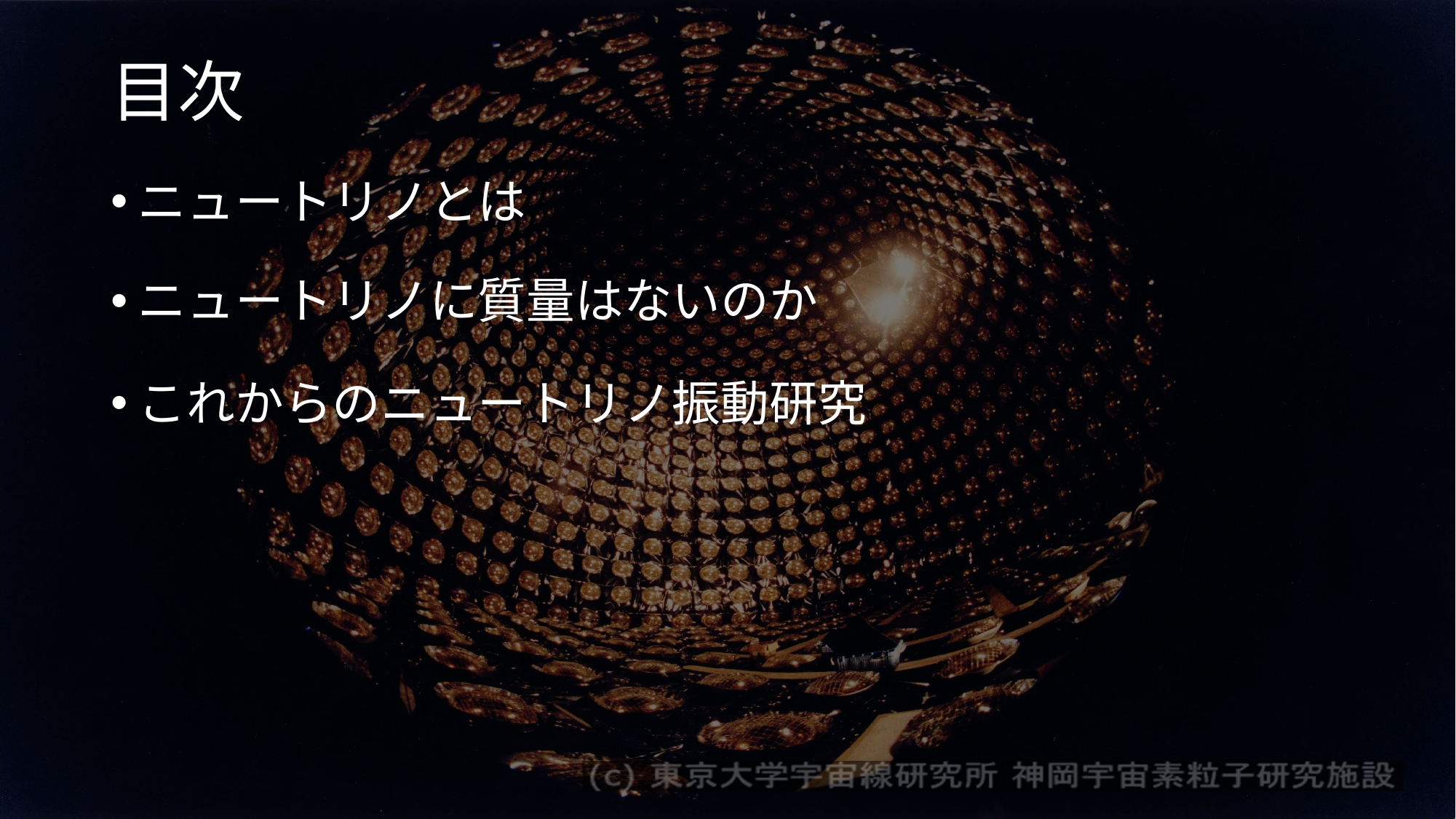

# 目次
ニュートリノとは

ニュートリノに質量はないのか

これからのニュートリノ振動研究